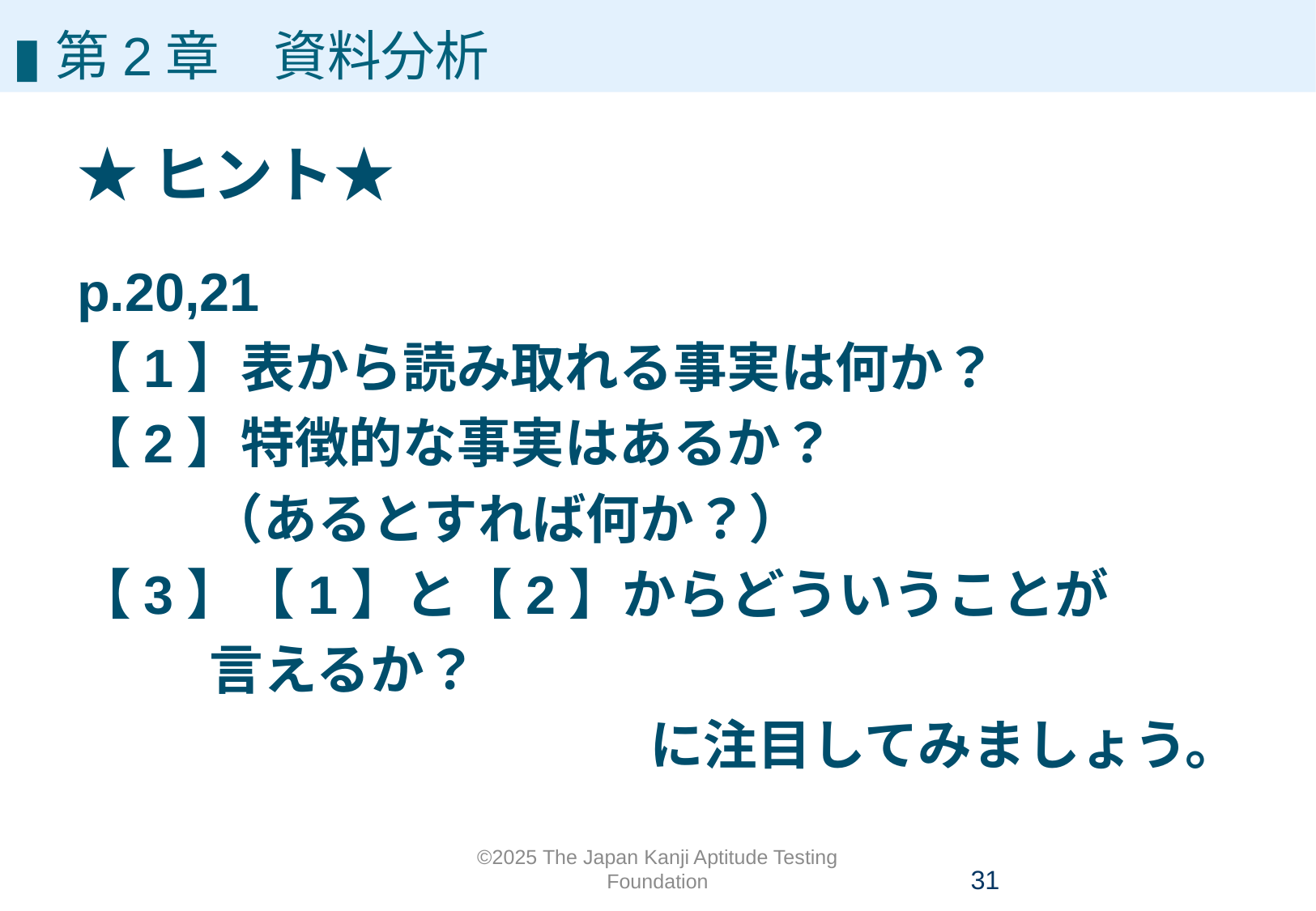

▮第2章　資料分析
★ヒント★

p.20,21
【1】表から読み取れる事実は何か？
【2】特徴的な事実はあるか？
　　  （あるとすれば何か？）
【3】【1】と【2】からどういうことが
　　  言えるか？
に注目してみましょう。

©2025 The Japan Kanji Aptitude Testing Foundation
31